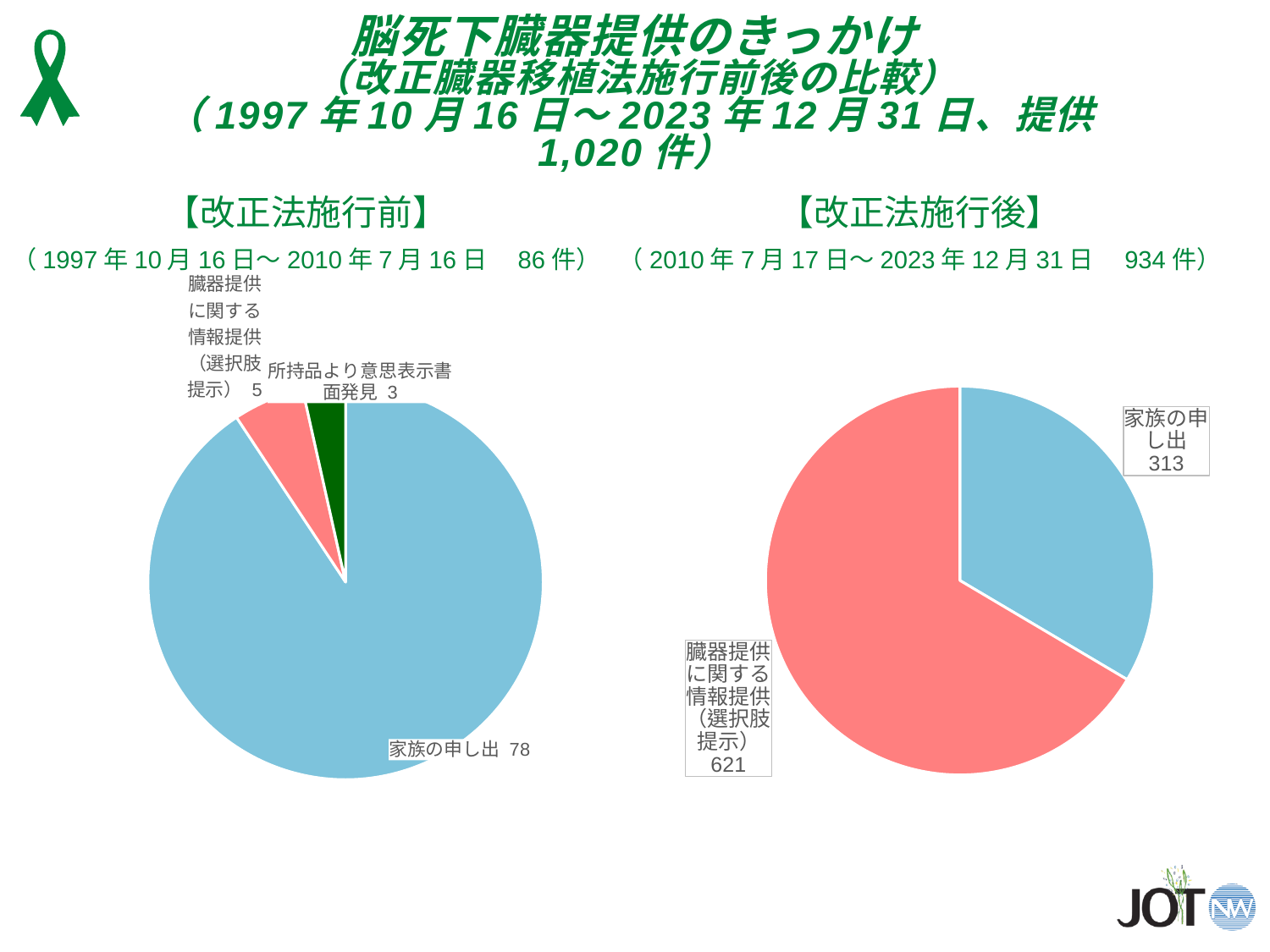

脳死下臓器提供のきっかけ
（改正臓器移植法施行前後の比較）
（1997年10月16日～2023年12月31日、提供1,020件）
【改正法施行前】
【改正法施行後】
（1997年10月16日～2010年7月16日　86件）
（2010年7月17日～2023年12月31日　934件）

### Chart

| Category | 提供数 |
|---|---|
| 家族の申し出 | 313.0 |
| 臓器提供に関する情報提供（選択肢提示） | 621.0 |

### Chart

| Category | 提供数 |
|---|---|
| 家族の申し出 | 78.0 |
| 臓器提供に関する情報提供（選択肢提示） | 5.0 |
| 所持品より意思表示書面発見 | 3.0 |